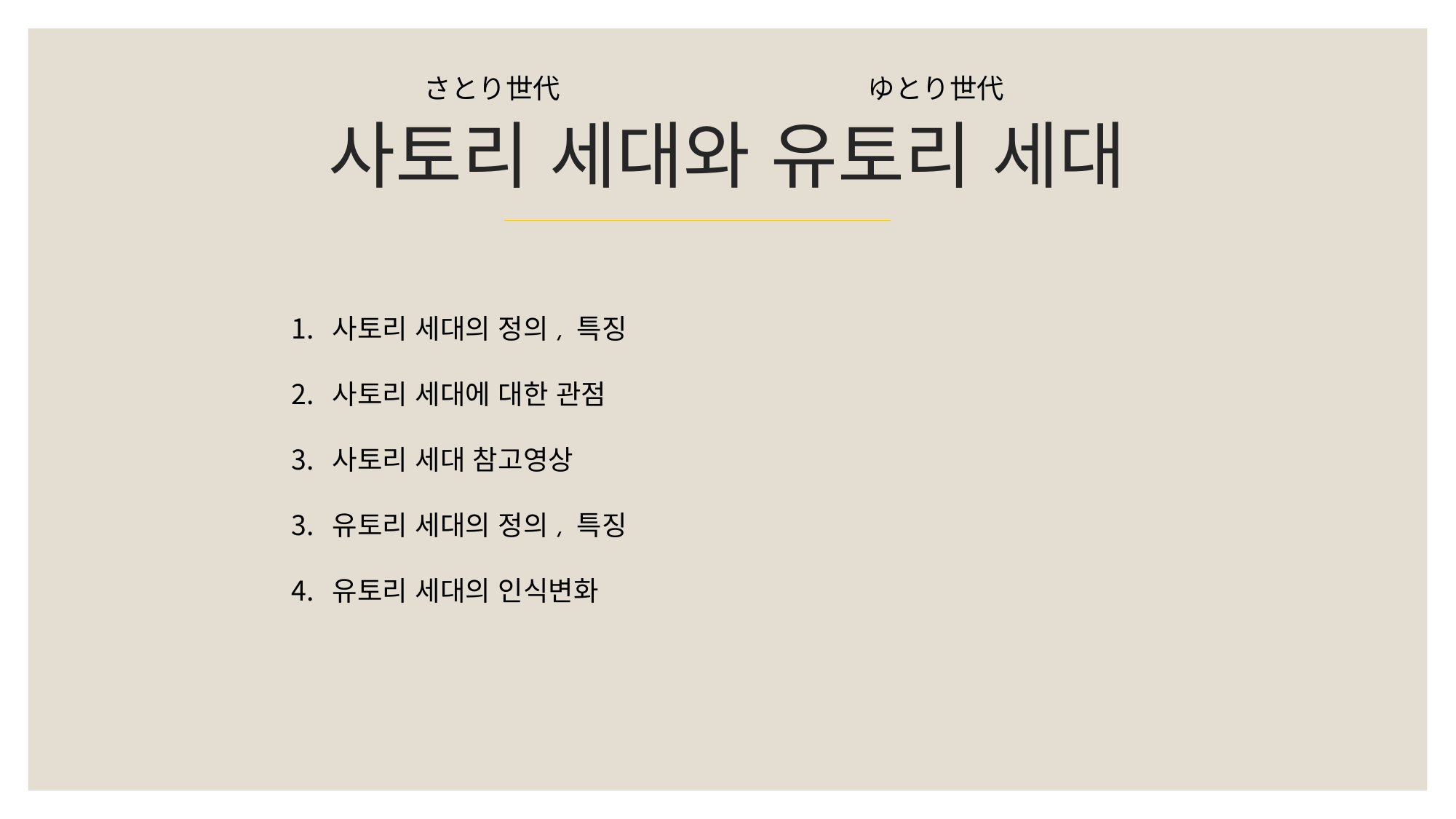

さとり世代
ゆとり世代

# 사토리 세대와 유토리 세대
사토리 세대의 정의, 특징

사토리 세대에 대한 관점

사토리 세대 참고영상

유토리 세대의 정의, 특징

유토리 세대의 인식변화